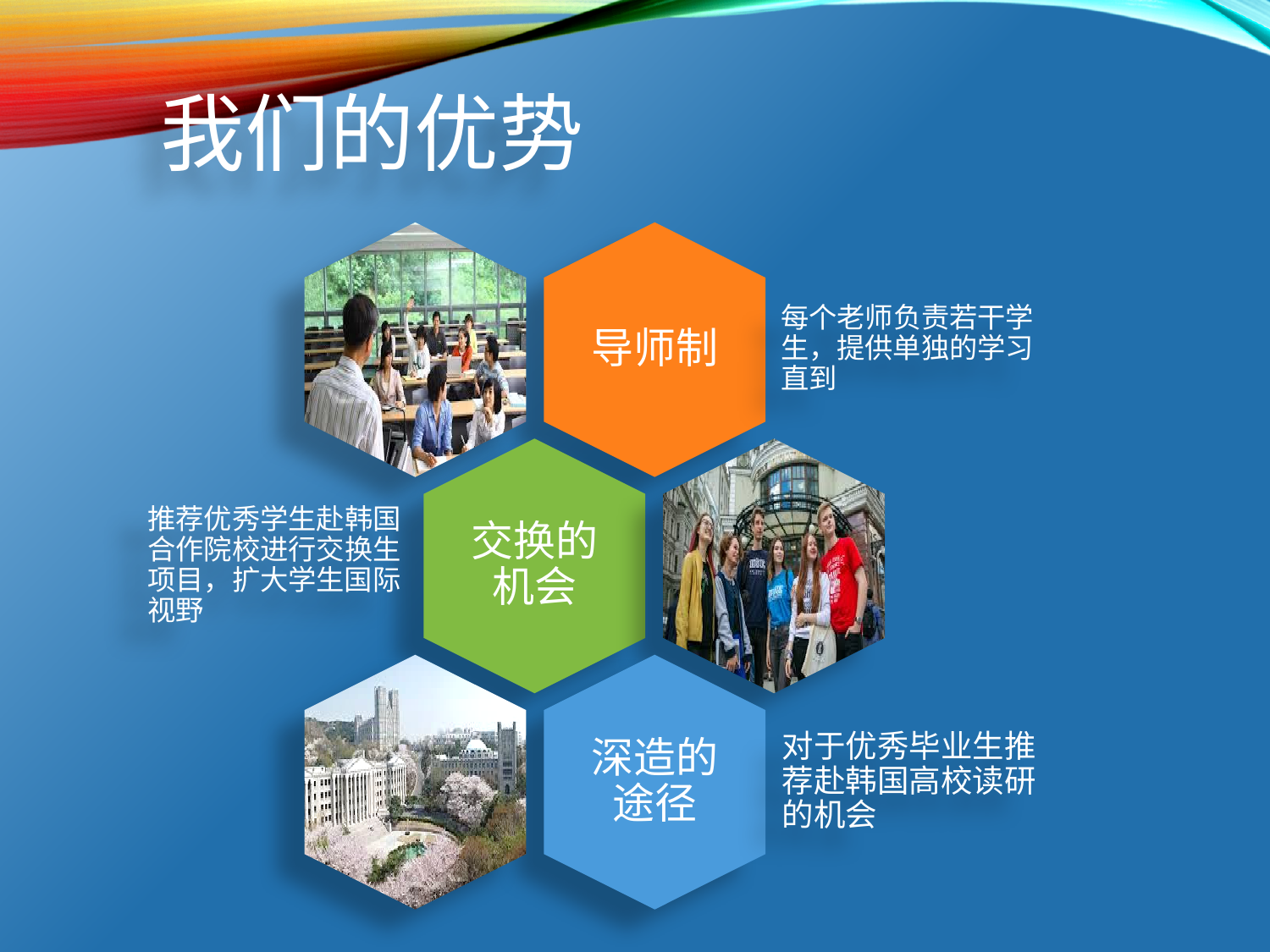

我们的优势
导师制
每个老师负责若干学生，提供单独的学习直到

交换的机会
推荐优秀学生赴韩国合作院校进行交换生项目，扩大学生国际视野

深造的途径
对于优秀毕业生推荐赴韩国高校读研的机会